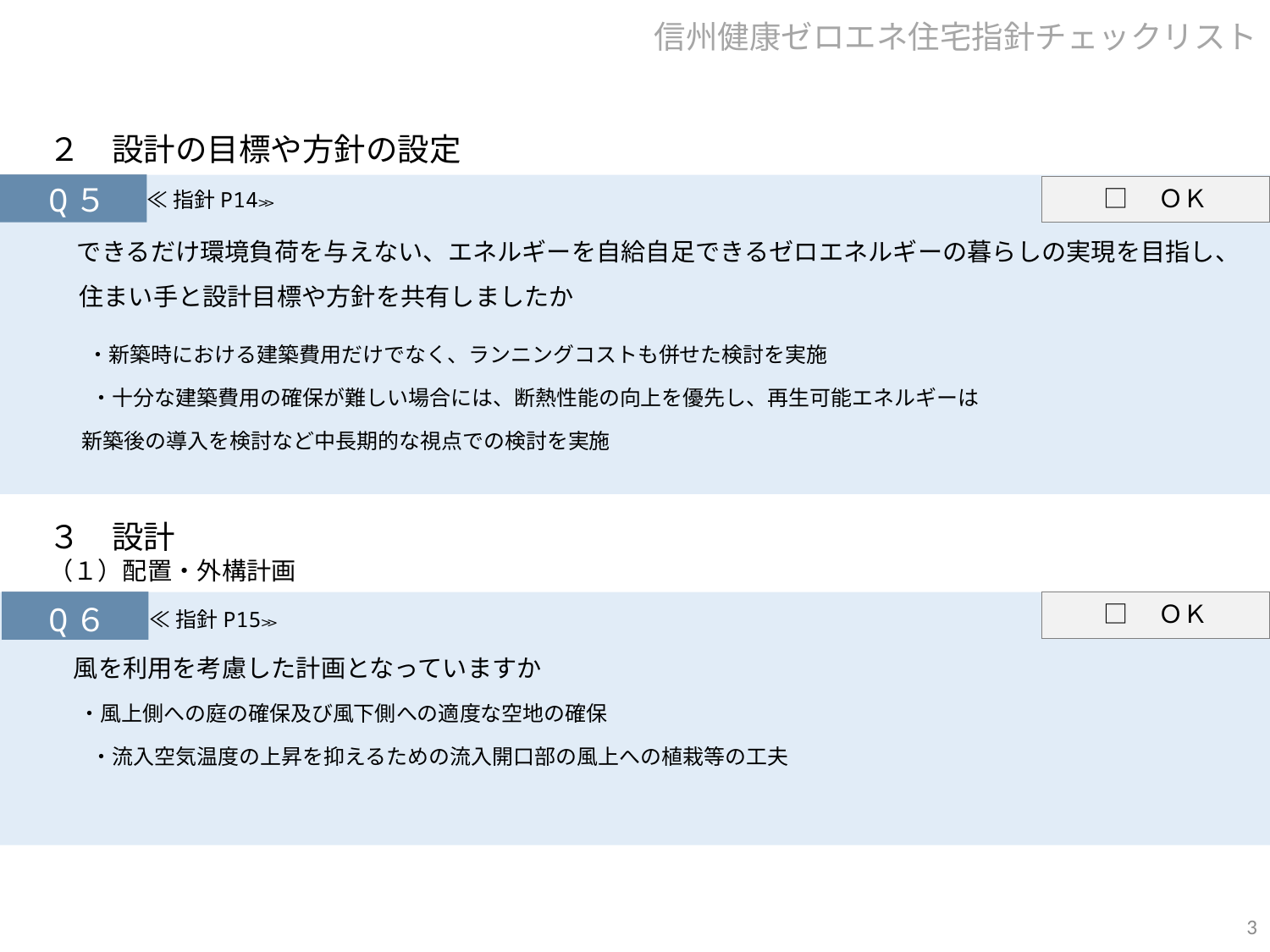

信州健康ゼロエネ住宅指針チェックリスト
２　設計の目標や方針の設定

□　ＯＫ
Q５
　できるだけ環境負荷を与えない、エネルギーを自給自足できるゼロエネルギーの暮らしの実現を目指し、
　 住まい手と設計目標や方針を共有しましたか
　　・新築時における建築費用だけでなく、ランニングコストも併せた検討を実施
　　・十分な建築費用の確保が難しい場合には、断熱性能の向上を優先し、再生可能エネルギーは
      新築後の導入を検討など中長期的な視点での検討を実施
≪指針P14≫
３　設計
（１）配置・外構計画

□　ＯＫ
Q６
　風を利用を考慮した計画となっていますか
　  ・風上側への庭の確保及び風下側への適度な空地の確保
　　・流入空気温度の上昇を抑えるための流入開口部の風上への植栽等の工夫
≪指針P15≫
3